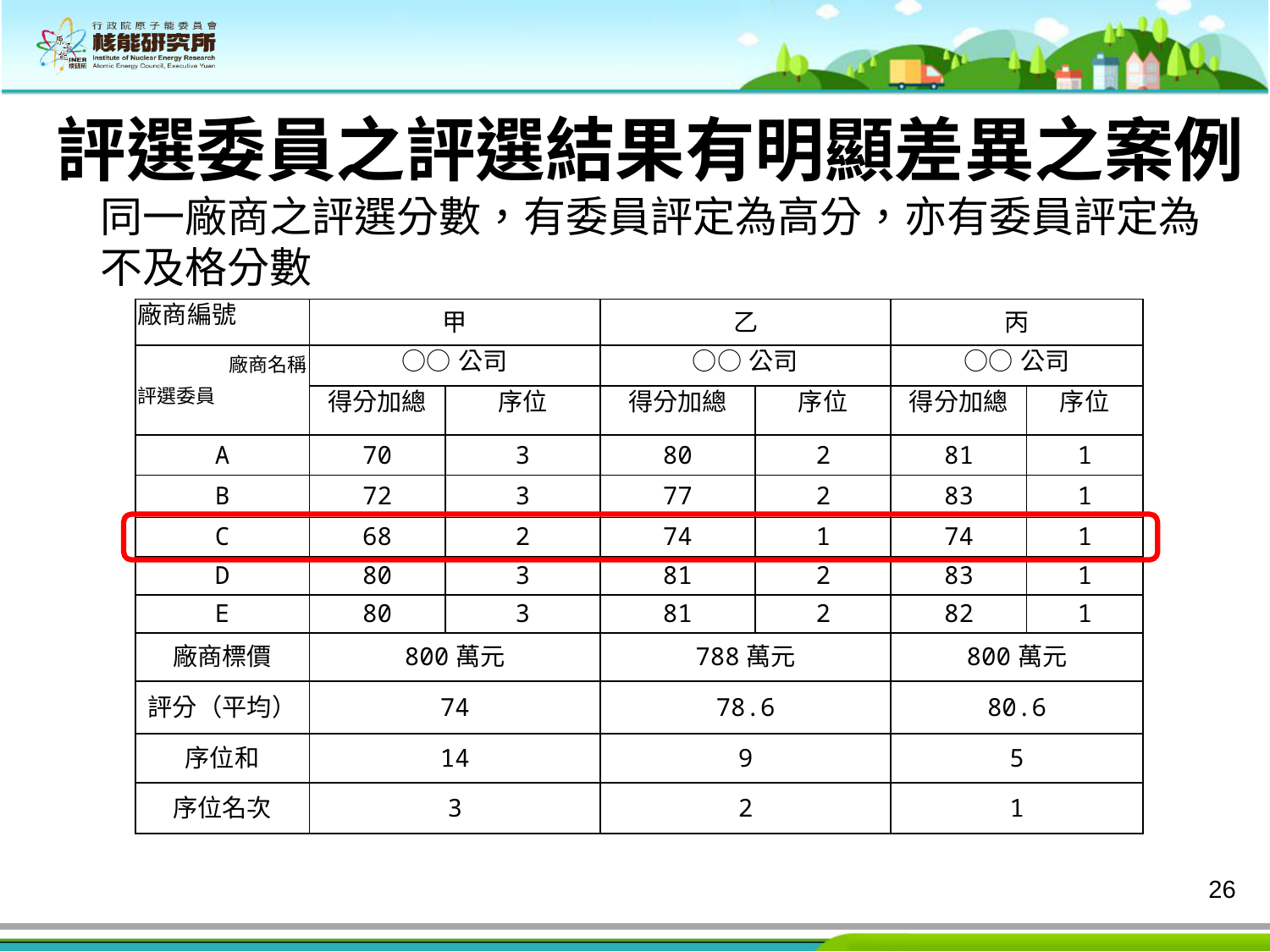

# 評選委員之評選結果有明顯差異之案例
同一廠商之評選分數，有委員評定為高分，亦有委員評定為不及格分數
| 廠商編號 | 甲 |  | 乙 |  | 丙 |  |
| --- | --- | --- | --- | --- | --- | --- |
| 廠商名稱 評選委員 | ○○公司 |  | ○○公司 |  | ○○公司 |  |
|  | 得分加總 | 序位 | 得分加總 | 序位 | 得分加總 | 序位 |
| A | 70 | 3 | 80 | 2 | 81 | 1 |
| B | 72 | 3 | 77 | 2 | 83 | 1 |
| C | 68 | 2 | 74 | 1 | 74 | 1 |
| D | 80 | 3 | 81 | 2 | 83 | 1 |
| E | 80 | 3 | 81 | 2 | 82 | 1 |
| 廠商標價 | 800萬元 |  | 788萬元 |  | 800萬元 |  |
| 評分（平均） | 74 |  | 78.6 |  | 80.6 |  |
| 序位和 | 14 |  | 9 |  | 5 |  |
| 序位名次 | 3 |  | 2 |  | 1 |  |

26